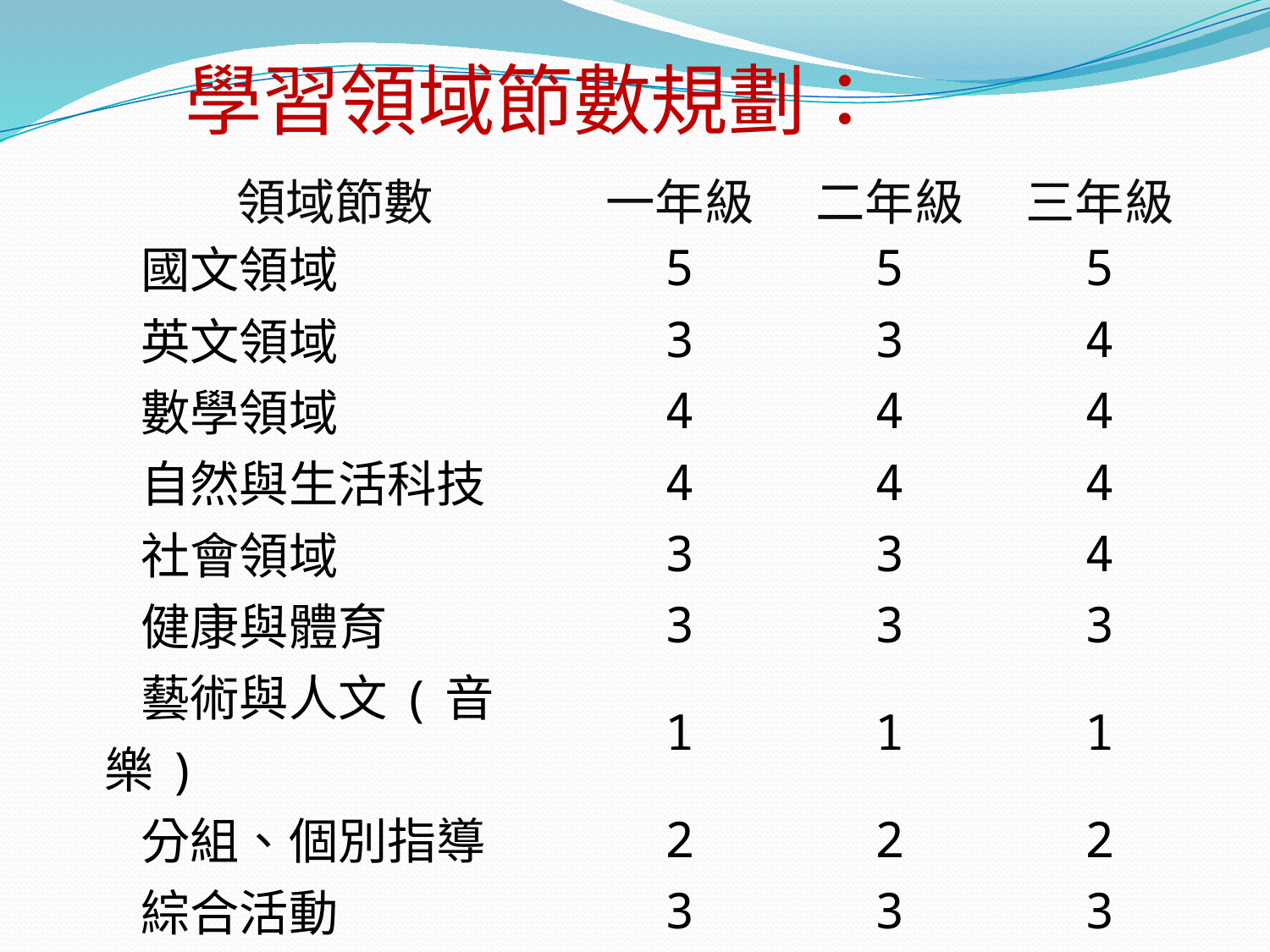

# 學習領域節數規劃：
| 領域節數 | 一年級 | 二年級 | 三年級 |
| --- | --- | --- | --- |
| 國文領域 | 5 | 5 | 5 |
| 英文領域 | 3 | 3 | 4 |
| 數學領域 | 4 | 4 | 4 |
| 自然與生活科技 | 4 | 4 | 4 |
| 社會領域 | 3 | 3 | 4 |
| 健康與體育 | 3 | 3 | 3 |
| 藝術與人文(音樂) | 1 | 1 | 1 |
| 分組、個別指導 | 2 | 2 | 2 |
| 綜合活動 | 3 | 3 | 3 |
| 合計 | 28 | 28 | 30 |